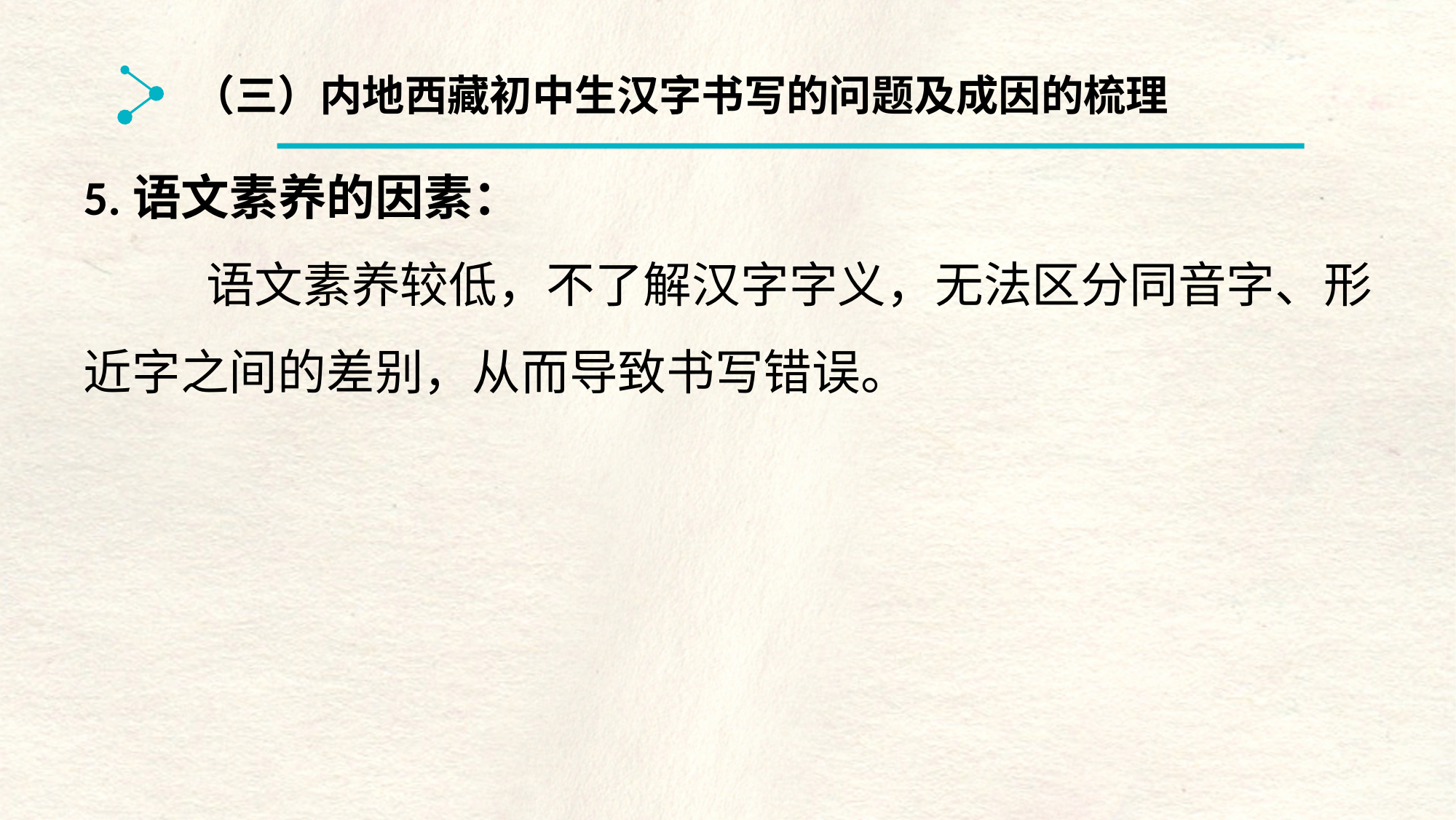

（三）内地西藏初中生汉字书写的问题及成因的梳理

5.语文素养的因素：
          语文素养较低，不了解汉字字义，无法区分同音字、形近字之间的差别，从而导致书写错误。